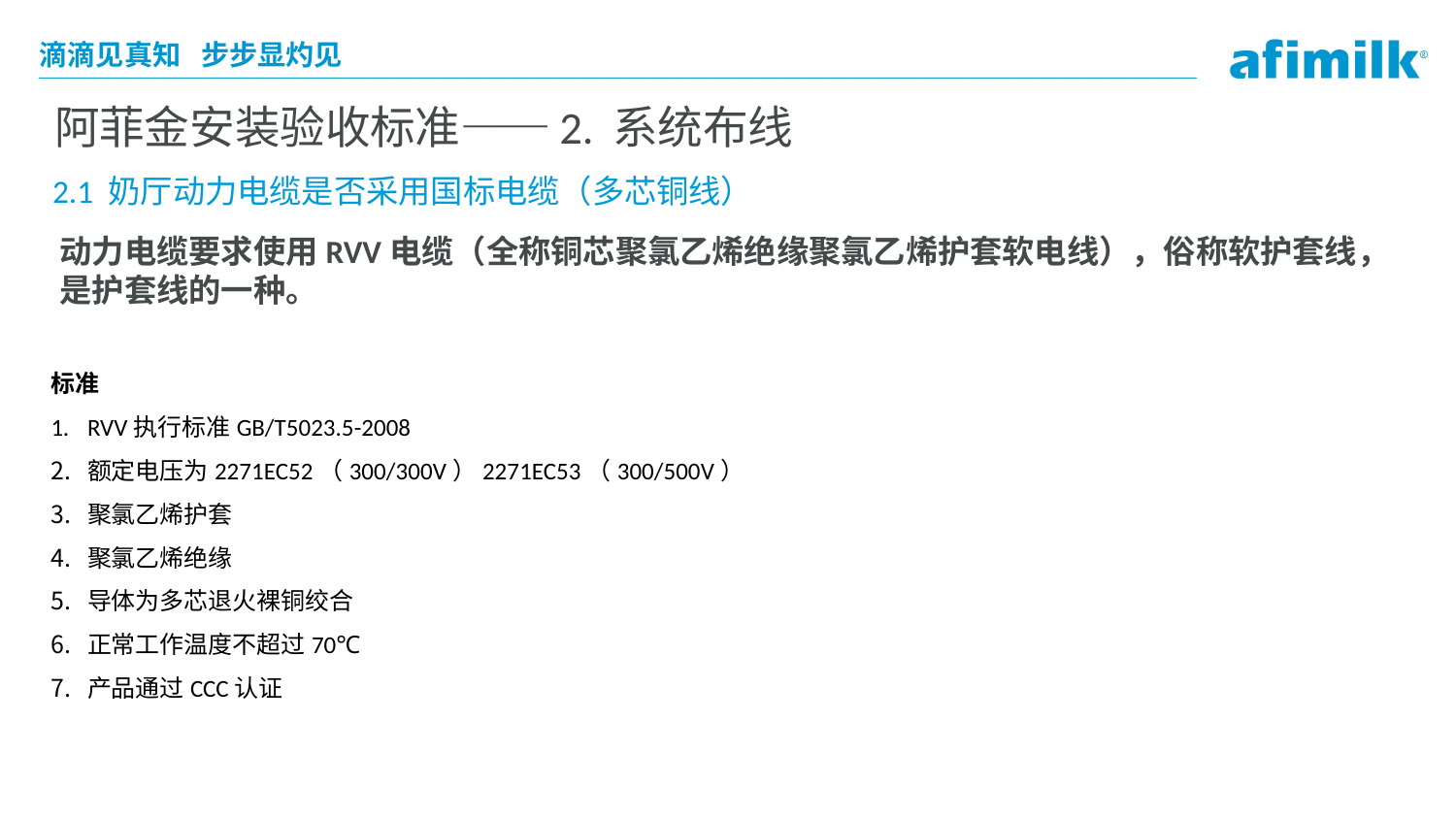

# 阿菲金安装验收标准——2. 系统布线
2.1 奶厅动力电缆是否采用国标电缆（多芯铜线）
动力电缆要求使用RVV电缆（全称铜芯聚氯乙烯绝缘聚氯乙烯护套软电线），俗称软护套线，是护套线的一种。

标准
RVV执行标准GB/T5023.5-2008
额定电压为2271EC52（300/300V）2271EC53（300/500V）
聚氯乙烯护套
聚氯乙烯绝缘
导体为多芯退火裸铜绞合
正常工作温度不超过70℃
产品通过CCC认证